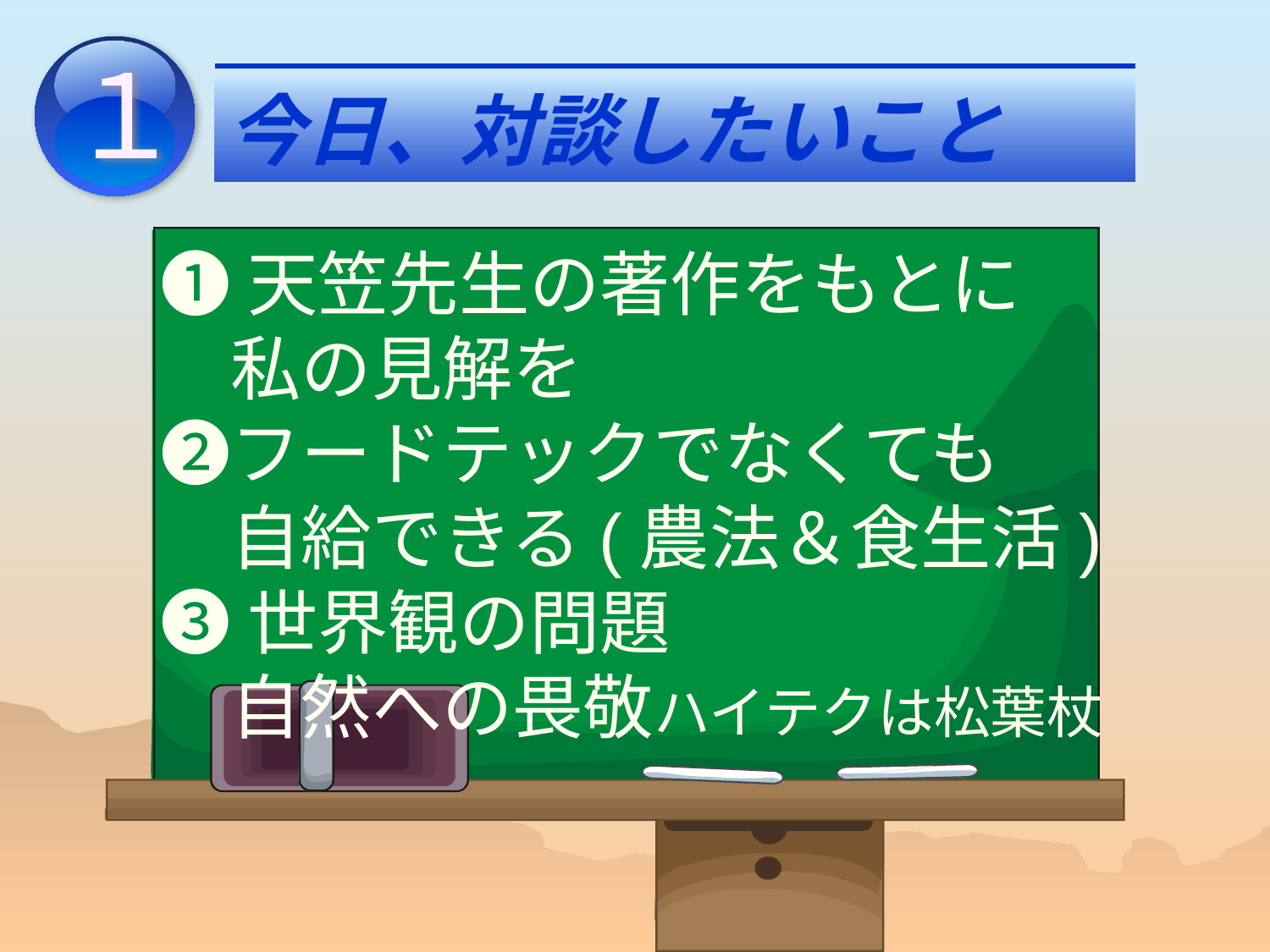

１
１

今日、対談したいこと

❶天笠先生の著作をもとに
　私の見解を
❷フードテックでなくても
　自給できる(農法＆食生活)
❸世界観の問題
　自然への畏敬ハイテクは松葉杖